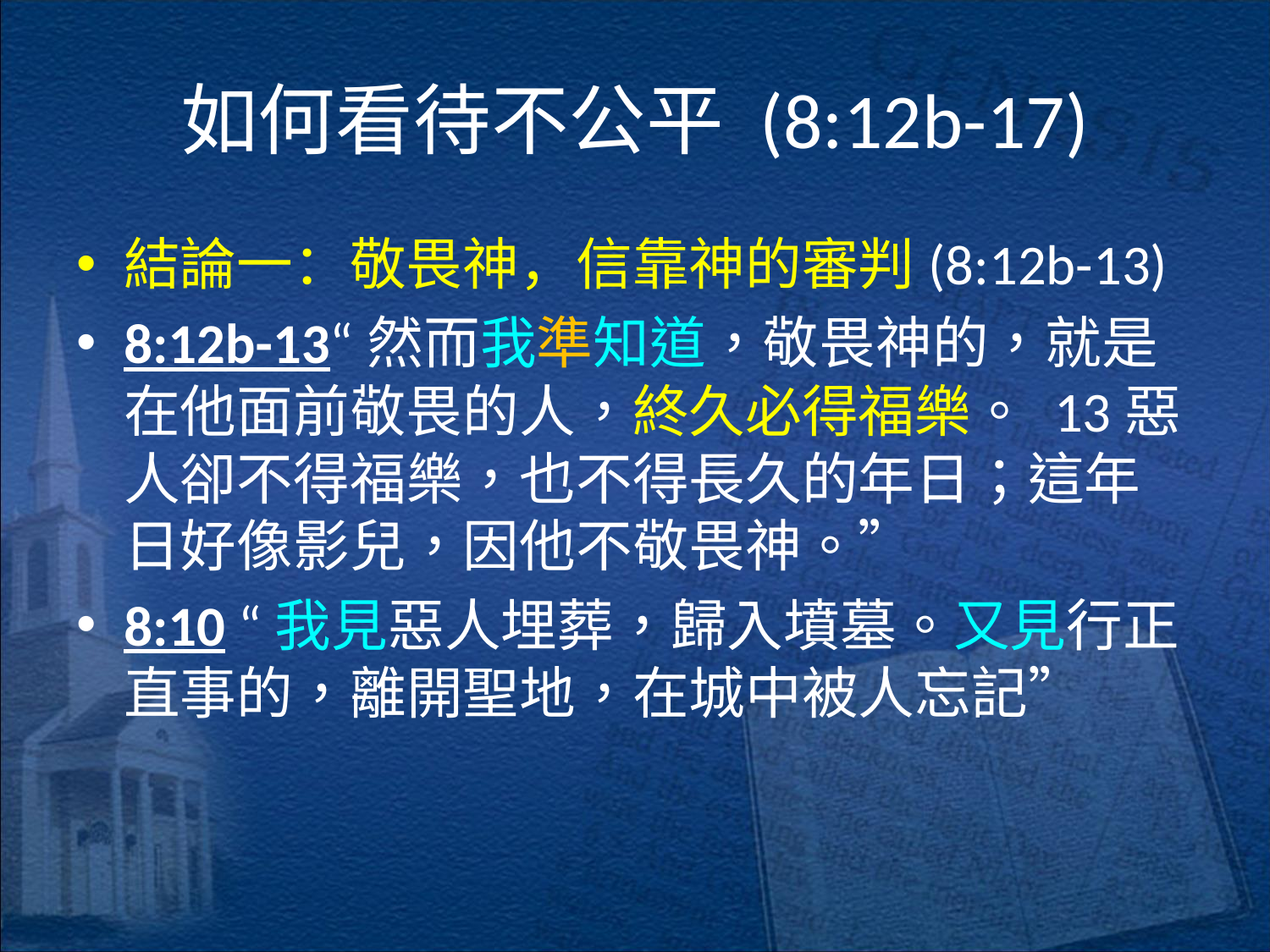

# 如何看待不公平 (8:12b-17)
結論一：敬畏神，信靠神的審判(8:12b-13)
8:12b-13“然而我準知道，敬畏神的，就是在他面前敬畏的人，終久必得福樂。 13惡人卻不得福樂，也不得長久的年日；這年日好像影兒，因他不敬畏神。”
8:10 “我見惡人埋葬，歸入墳墓。又見行正直事的，離開聖地，在城中被人忘記”